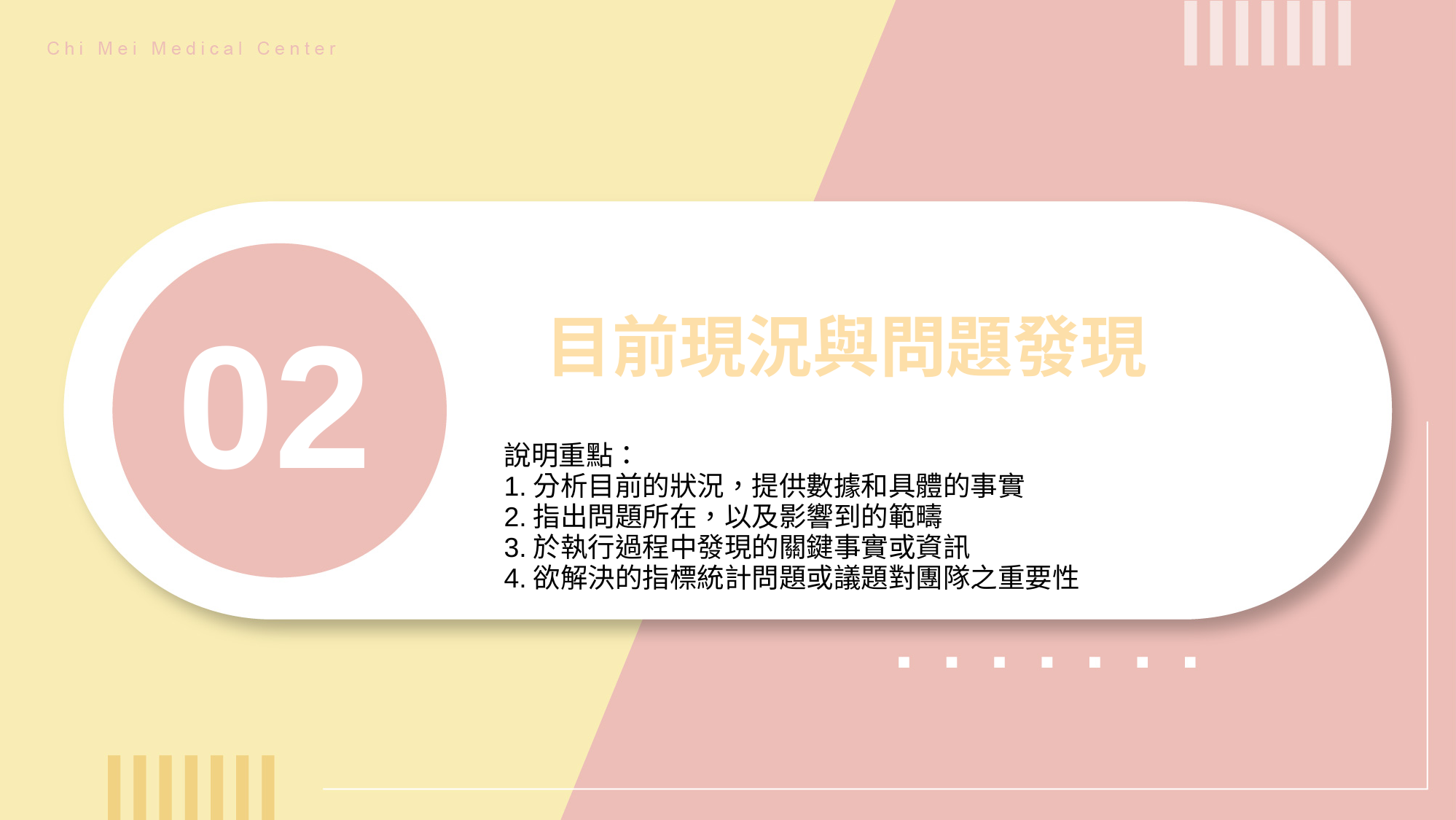

# 02
目前現況與問題發現

說明重點：
1.分析目前的狀況，提供數據和具體的事實
2.指出問題所在，以及影響到的範疇
3.於執行過程中發現的關鍵事實或資訊
4.欲解決的指標統計問題或議題對團隊之重要性